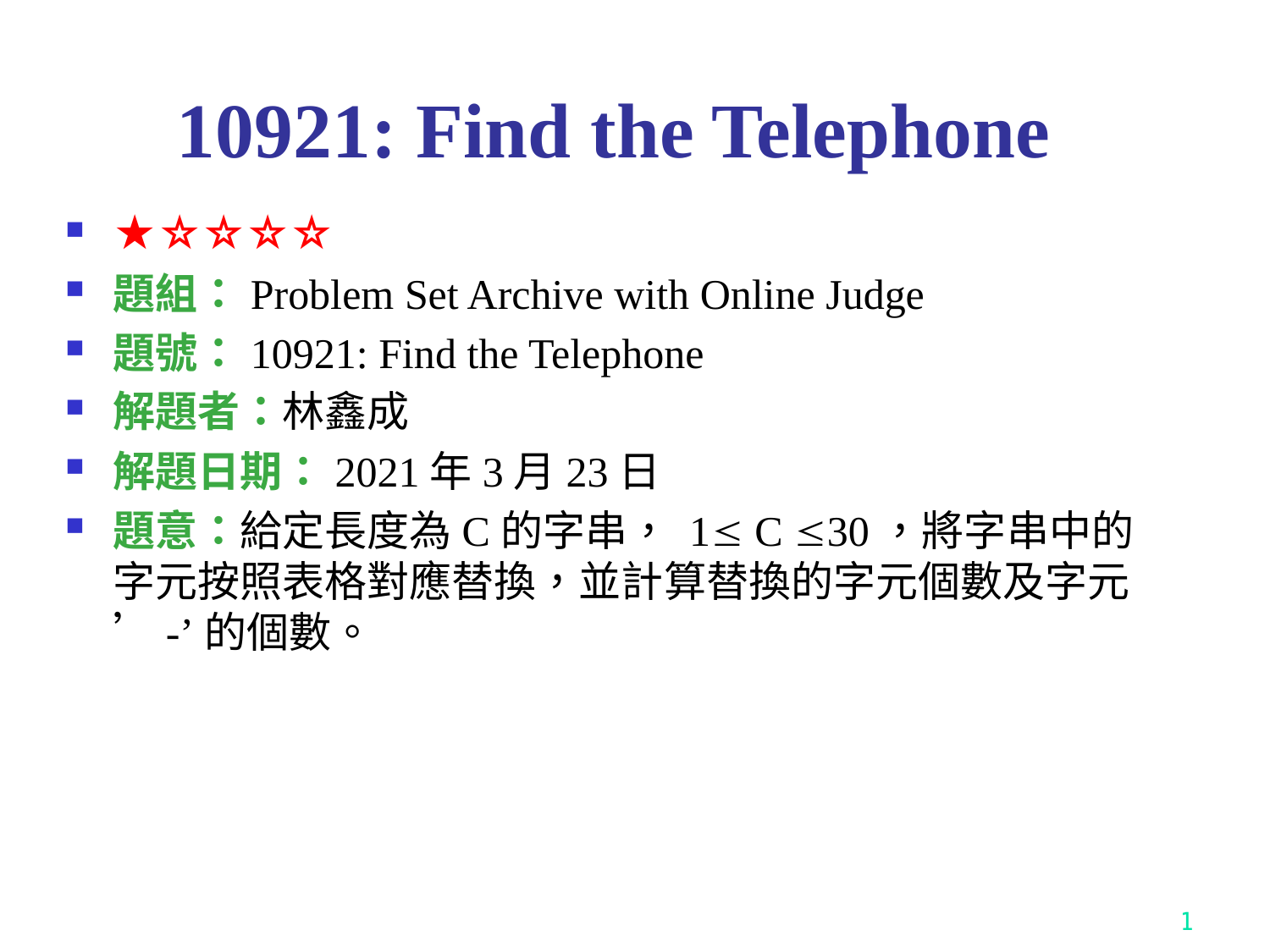

# 10921: Find the Telephone
★☆☆☆☆
題組：Problem Set Archive with Online Judge
題號：10921: Find the Telephone
解題者：林鑫成
解題日期：2021年3月23日
題意：給定長度為C的字串， 1≤ C ≤30，將字串中的字元按照表格對應替換，並計算替換的字元個數及字元’-’的個數。
1